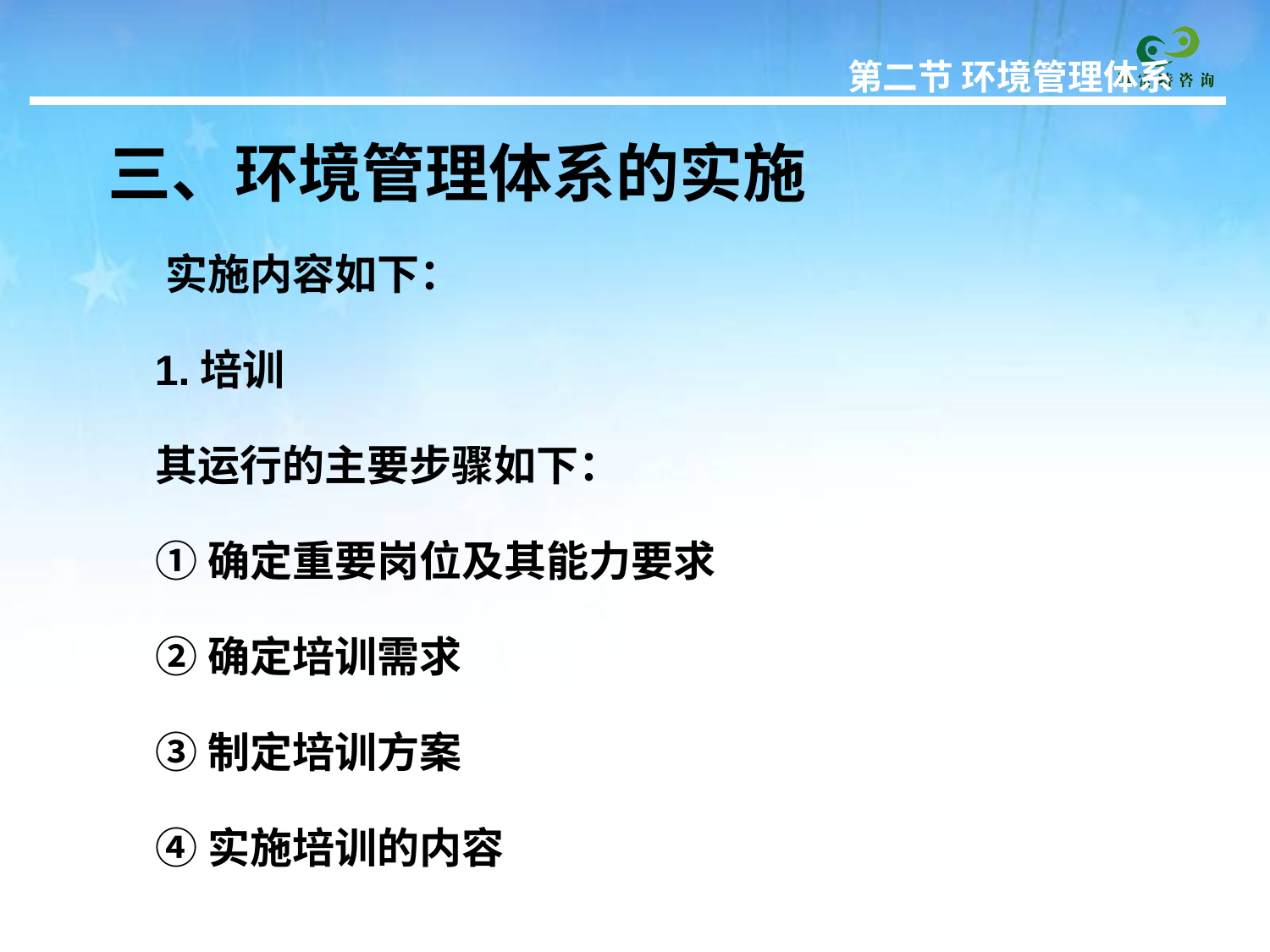

第二节 环境管理体系
# 三、环境管理体系的实施
     实施内容如下：
    1.培训
    其运行的主要步骤如下：
     ①确定重要岗位及其能力要求
     ②确定培训需求
     ③制定培训方案
     ④实施培训的内容